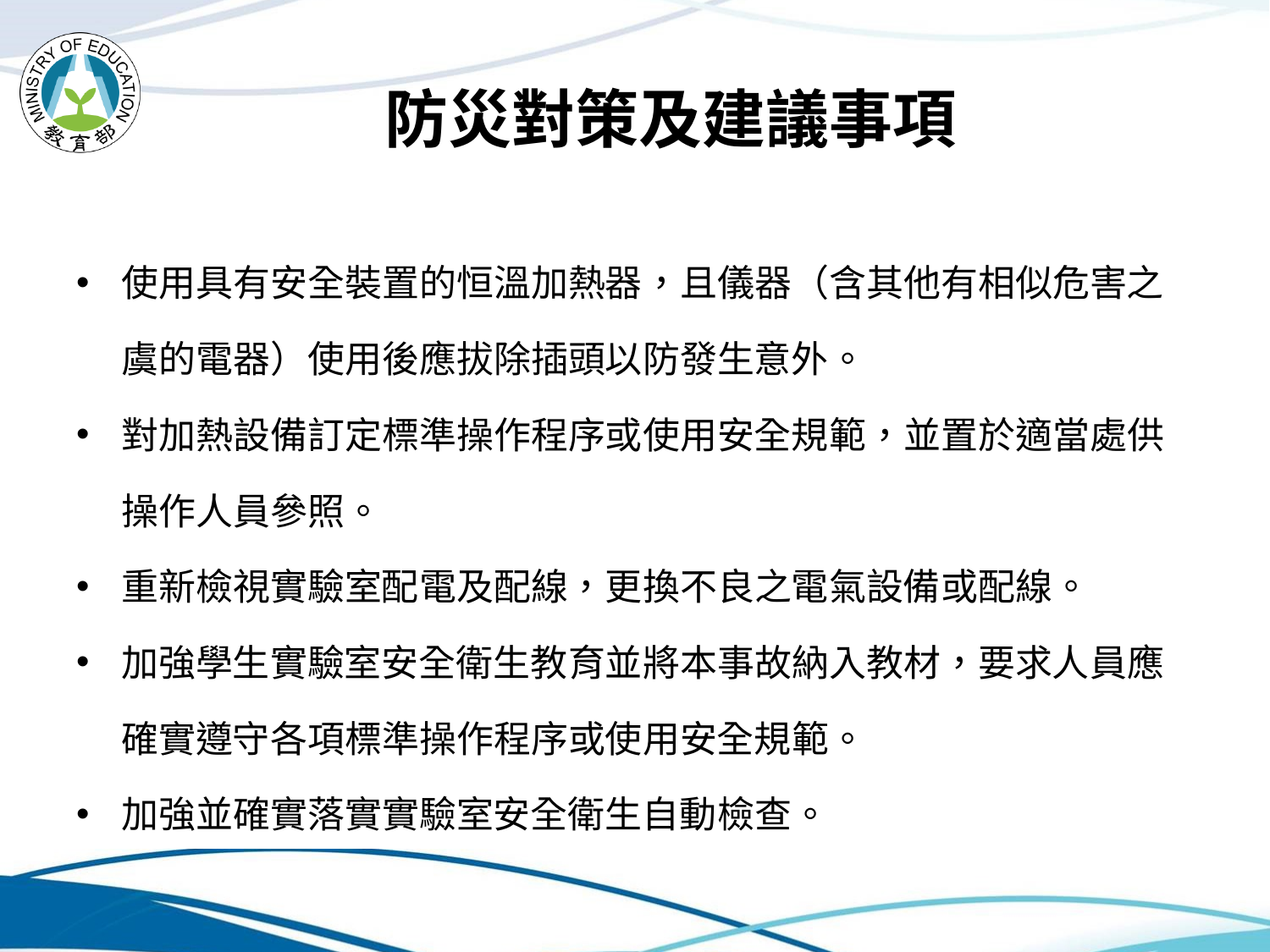

# 防災對策及建議事項
使用具有安全裝置的恒溫加熱器，且儀器（含其他有相似危害之虞的電器）使用後應拔除插頭以防發生意外。
對加熱設備訂定標準操作程序或使用安全規範，並置於適當處供操作人員參照。
重新檢視實驗室配電及配線，更換不良之電氣設備或配線。
加強學生實驗室安全衛生教育並將本事故納入教材，要求人員應確實遵守各項標準操作程序或使用安全規範。
加強並確實落實實驗室安全衛生自動檢查。